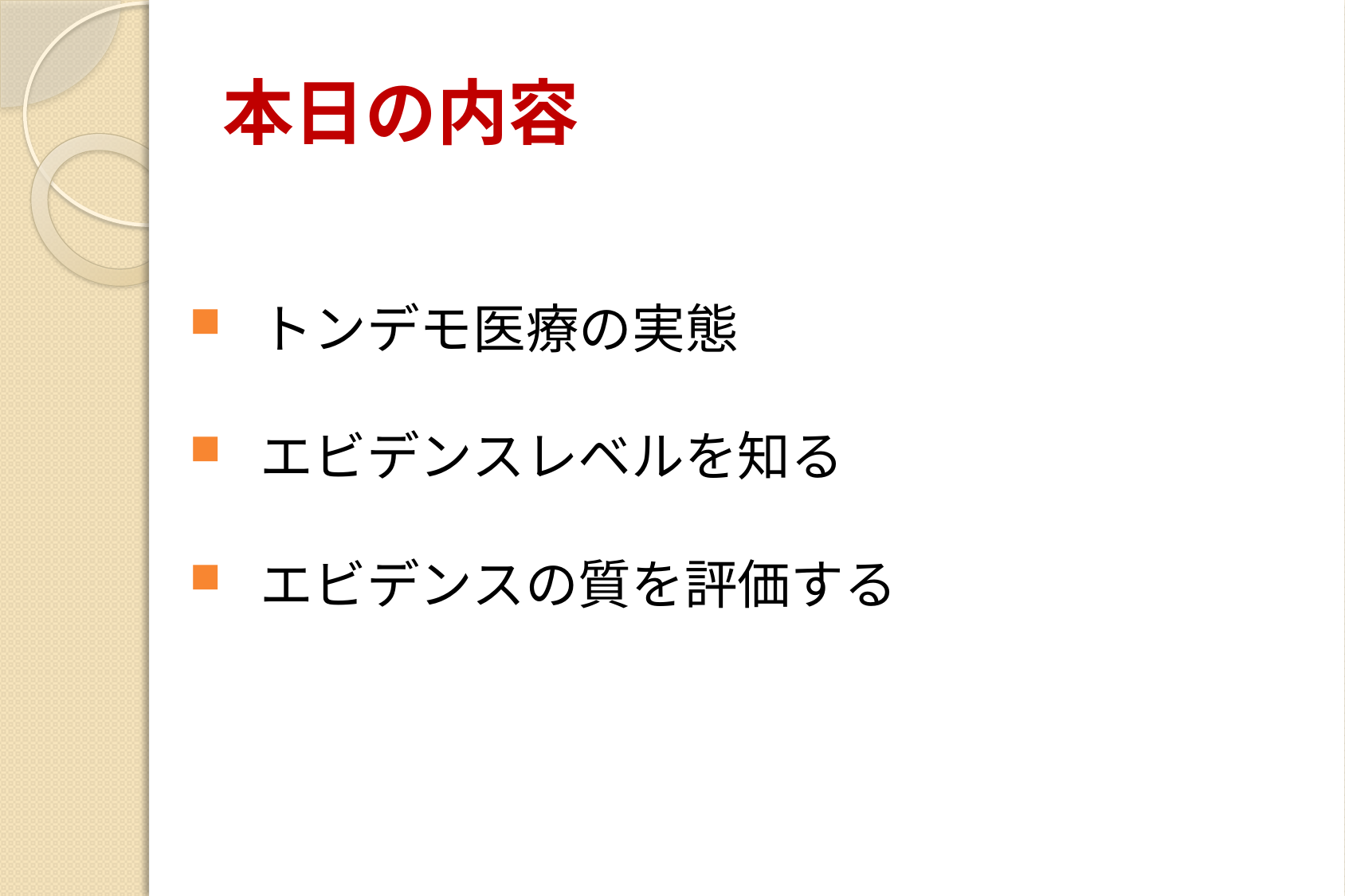

# 本日の内容
トンデモ医療の実態
エビデンスレベルを知る
エビデンスの質を評価する